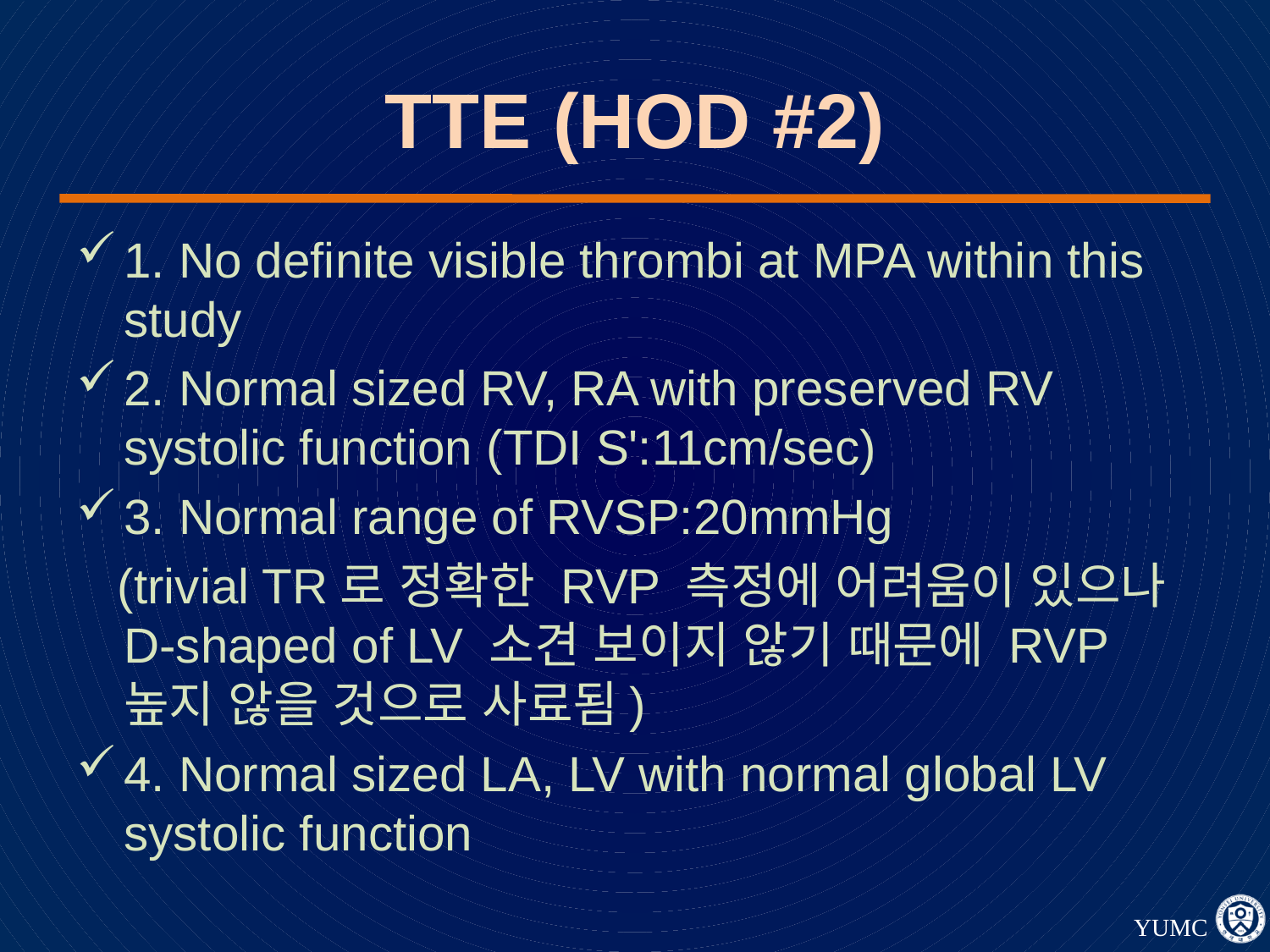

# TTE (HOD #2)
1. No definite visible thrombi at MPA within this study
2. Normal sized RV, RA with preserved RV systolic function (TDI S':11cm/sec)
3. Normal range of RVSP:20mmHg
   (trivial TR로 정확한 RVP 측정에 어려움이 있으나 D-shaped of LV 소견 보이지 않기 때문에 RVP 높지 않을 것으로 사료됨)
4. Normal sized LA, LV with normal global LV systolic function